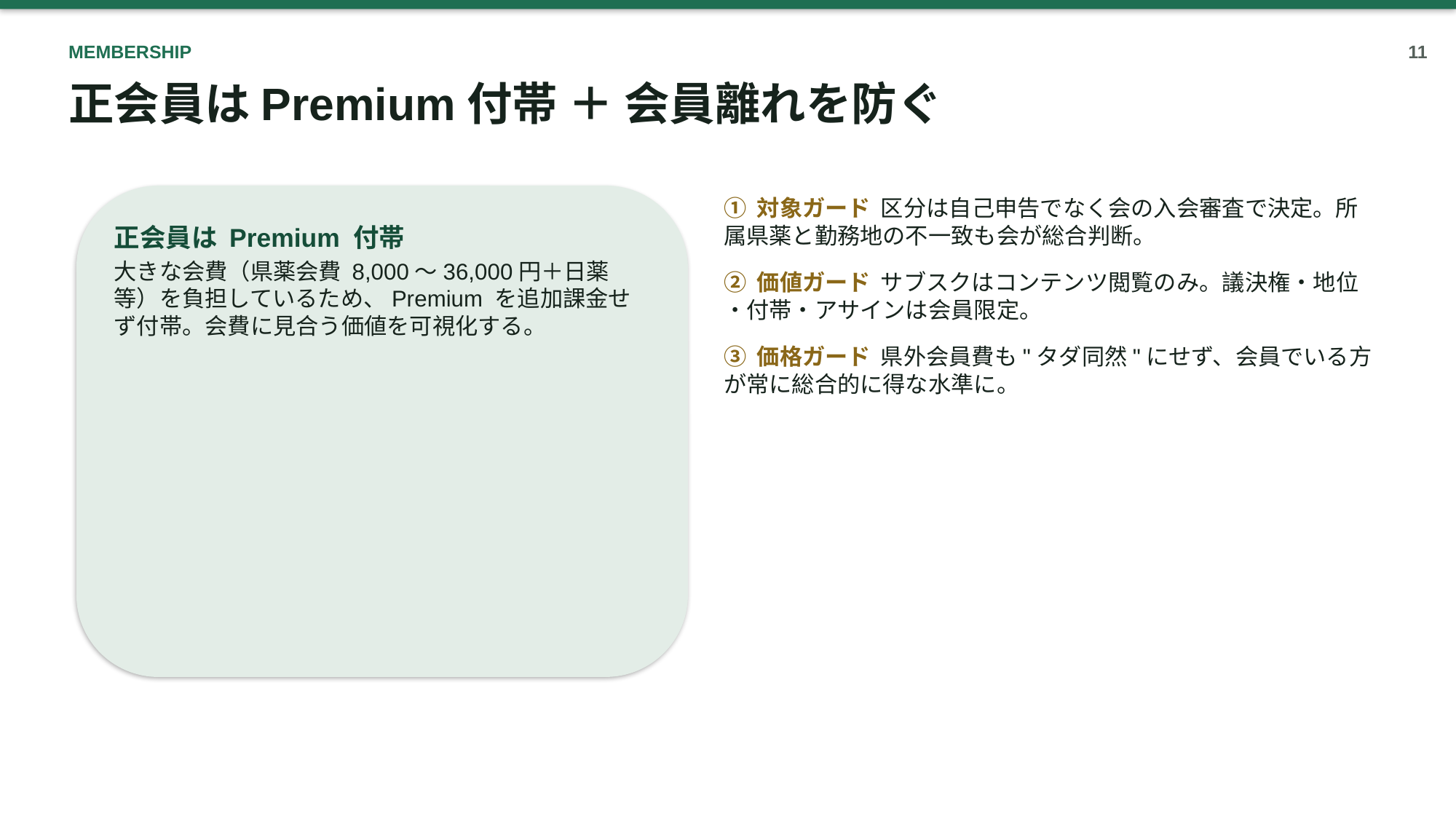

MEMBERSHIP
11
正会員はPremium付帯 ＋ 会員離れを防ぐ
正会員は Premium 付帯
大きな会費（県薬会費 8,000〜36,000円＋日薬等）を負担しているため、Premium を追加課金せず付帯。会費に見合う価値を可視化する。
① 対象ガード  区分は自己申告でなく会の入会審査で決定。所属県薬と勤務地の不一致も会が総合判断。
② 価値ガード  サブスクはコンテンツ閲覧のみ。議決権・地位・付帯・アサインは会員限定。
③ 価格ガード  県外会員費も"タダ同然"にせず、会員でいる方が常に総合的に得な水準に。